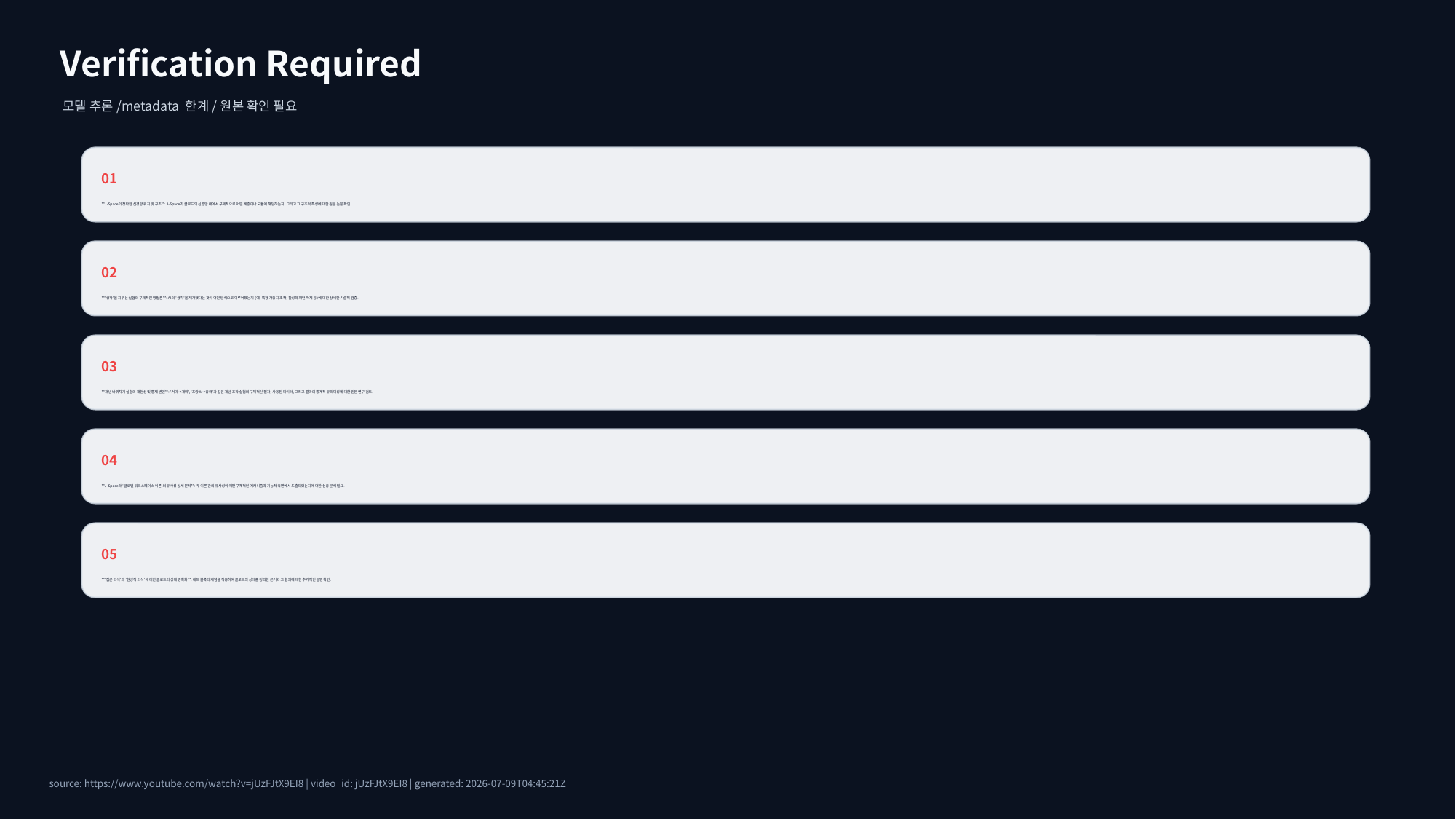

Verification Required
모델 추론/metadata 한계/원본 확인 필요

01
**J-Space의 정확한 신경망 위치 및 구조**: J-Space가 클로드의 신경망 내에서 구체적으로 어떤 계층이나 모듈에 해당하는지, 그리고 그 구조적 특성에 대한 원본 논문 확인.

02
**'생각'을 지우는 실험의 구체적인 방법론**: AI의 '생각'을 제거했다는 것이 어떤 방식으로 이루어졌는지 (예: 특정 가중치 조작, 활성화 패턴 억제 등)에 대한 상세한 기술적 검증.

03
**개념 바꿔치기 실험의 재현성 및 통제 변인**: '거미→개미', '프랑스→중국'과 같은 개념 조작 실험의 구체적인 절차, 사용된 데이터, 그리고 결과의 통계적 유의미성에 대한 원본 연구 검토.

04
**J-Space와 '글로벌 워크스페이스 이론'의 유사성 상세 분석**: 두 이론 간의 유사성이 어떤 구체적인 메커니즘과 기능적 측면에서 도출되었는지에 대한 심층 분석 필요.

05
**'접근 의식'과 '현상적 의식'에 대한 클로드의 상태 명확화**: 네드 블록의 개념을 적용하여 클로드의 상태를 정의한 근거와 그 함의에 대한 추가적인 설명 확인.
source: https://www.youtube.com/watch?v=jUzFJtX9EI8 | video_id: jUzFJtX9EI8 | generated: 2026-07-09T04:45:21Z